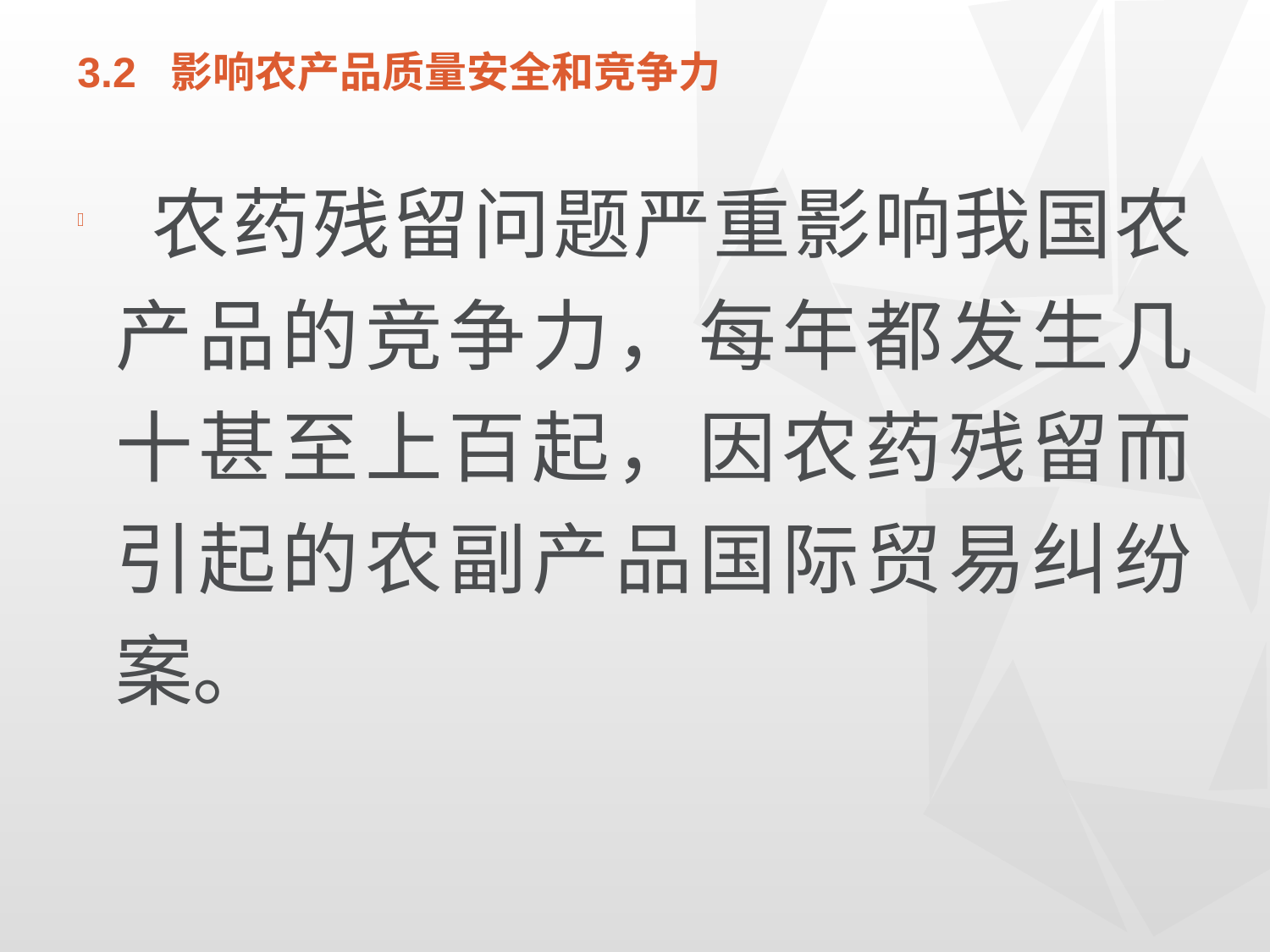

# 3.2  影响农产品质量安全和竞争力
   农药残留问题严重影响我国农产品的竞争力，每年都发生几十甚至上百起，因农药残留而引起的农副产品国际贸易纠纷案。